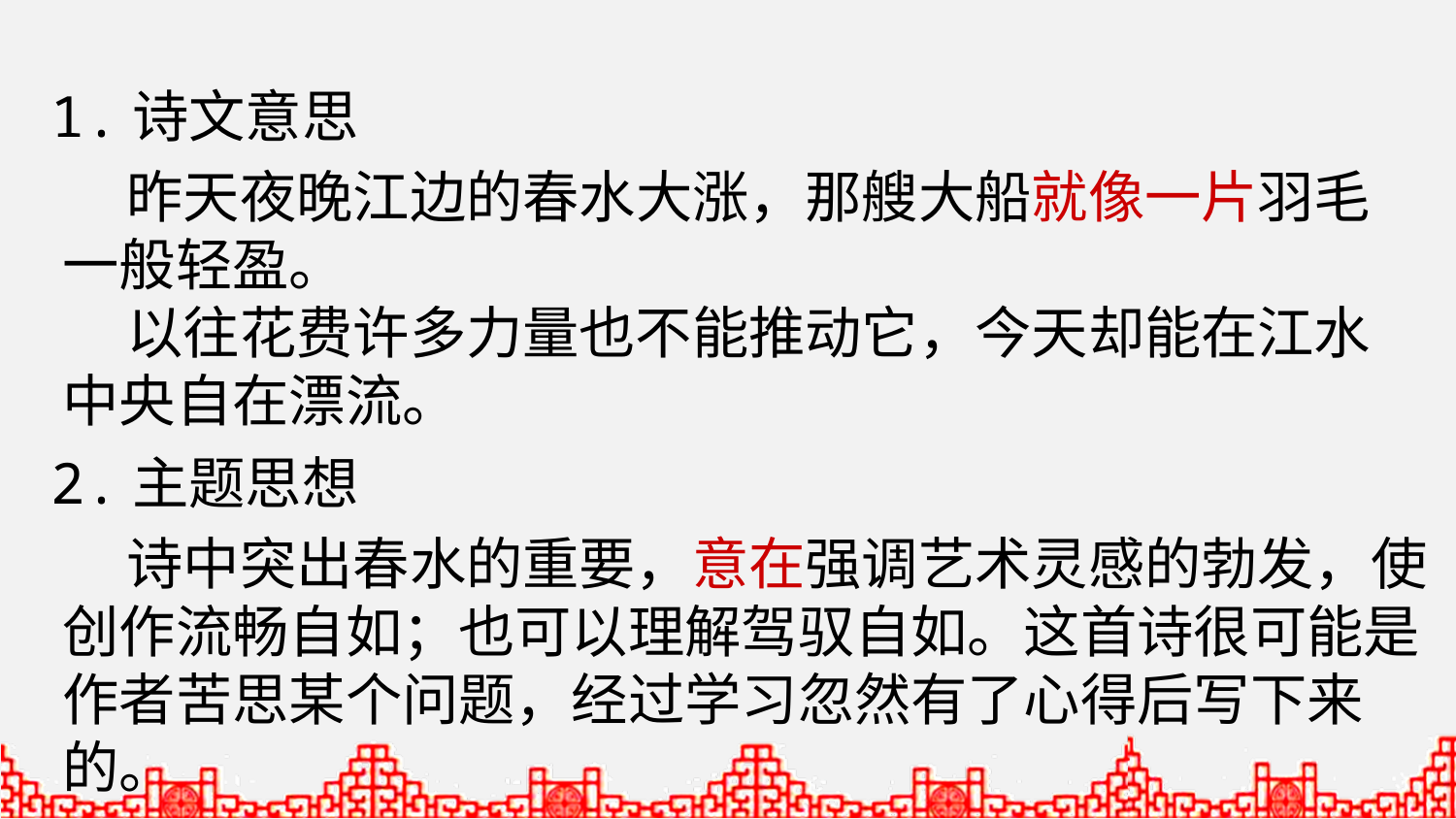

1.诗文意思
    昨天夜晚江边的春水大涨，那艘大船就像一片羽毛一般轻盈。
    以往花费许多力量也不能推动它，今天却能在江水中央自在漂流。
2.主题思想
    诗中突出春水的重要，意在强调艺术灵感的勃发，使创作流畅自如；也可以理解驾驭自如。这首诗很可能是作者苦思某个问题，经过学习忽然有了心得后写下来的。